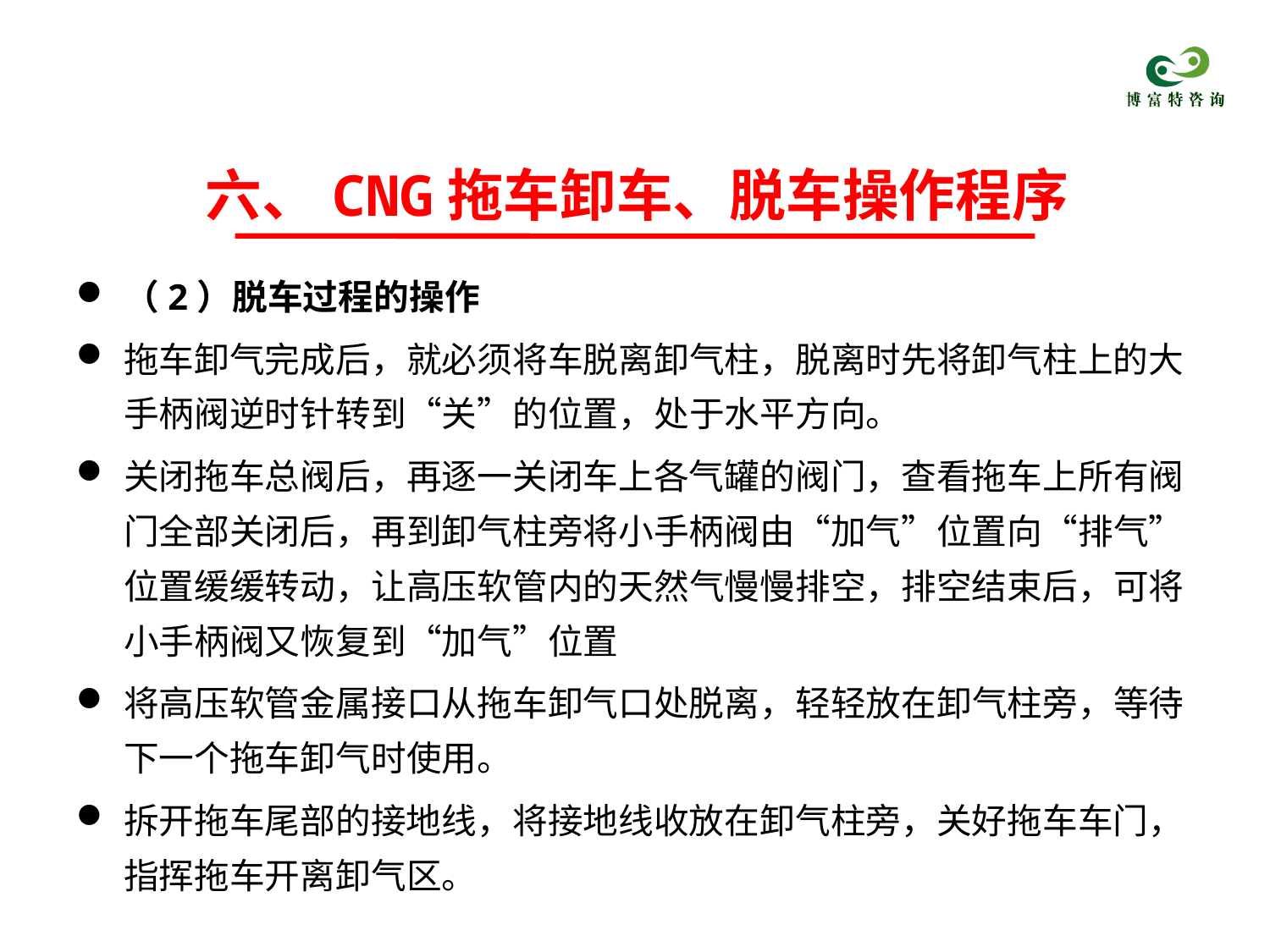

# 六、CNG拖车卸车、脱车操作程序

（2）脱车过程的操作
拖车卸气完成后，就必须将车脱离卸气柱，脱离时先将卸气柱上的大手柄阀逆时针转到“关”的位置，处于水平方向。
关闭拖车总阀后，再逐一关闭车上各气罐的阀门，查看拖车上所有阀门全部关闭后，再到卸气柱旁将小手柄阀由“加气”位置向“排气”位置缓缓转动，让高压软管内的天然气慢慢排空，排空结束后，可将小手柄阀又恢复到“加气”位置
将高压软管金属接口从拖车卸气口处脱离，轻轻放在卸气柱旁，等待下一个拖车卸气时使用。
拆开拖车尾部的接地线，将接地线收放在卸气柱旁，关好拖车车门，指挥拖车开离卸气区。